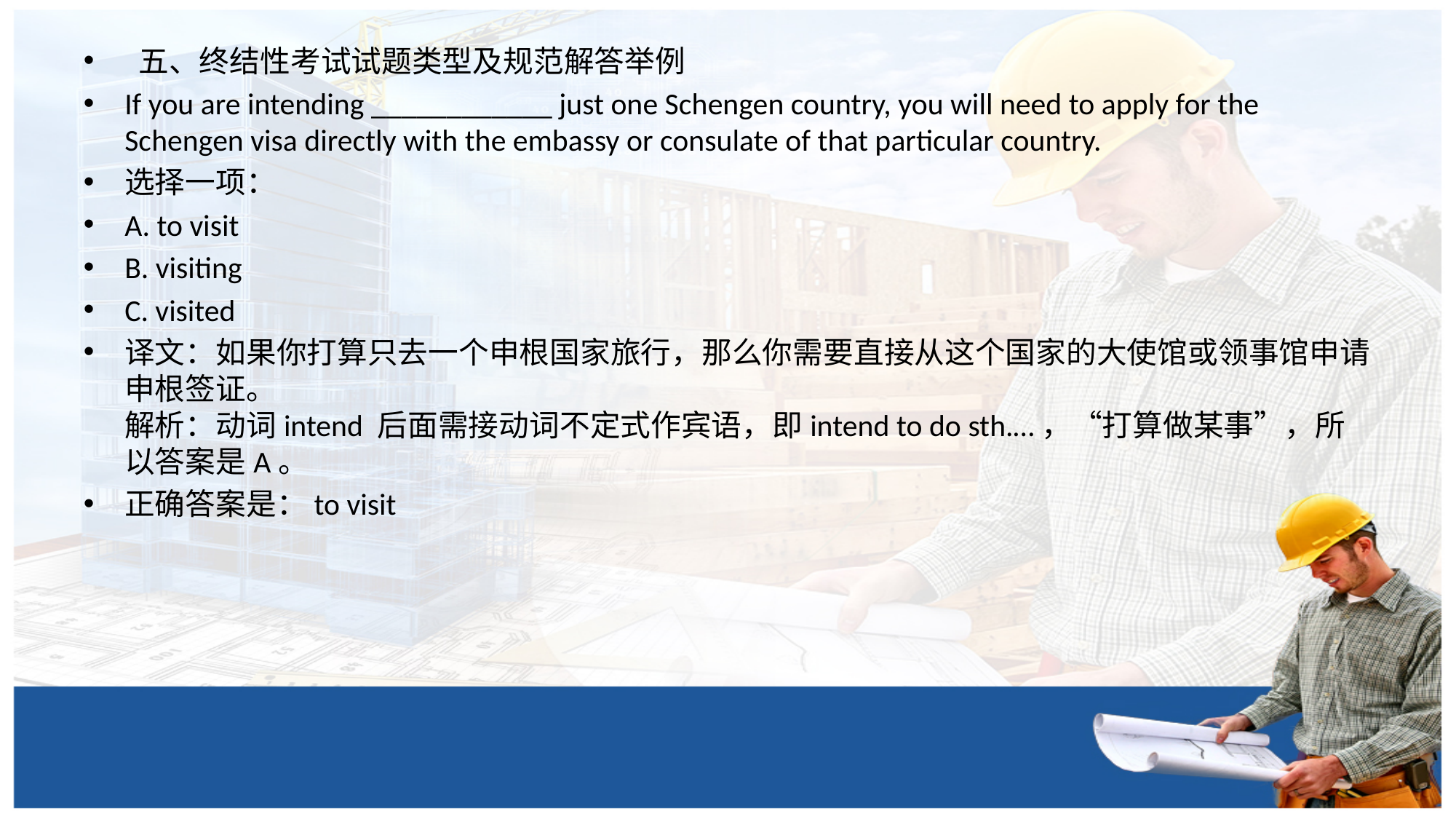

五、终结性考试试题类型及规范解答举例
If you are intending ____________ just one Schengen country, you will need to apply for the Schengen visa directly with the embassy or consulate of that particular country.
选择一项：
A. to visit
B. visiting
C. visited
译文：如果你打算只去一个申根国家旅行，那么你需要直接从这个国家的大使馆或领事馆申请申根签证。
解析：动词intend 后面需接动词不定式作宾语，即intend to do sth.…，“打算做某事”，所以答案是A。
正确答案是：to visit